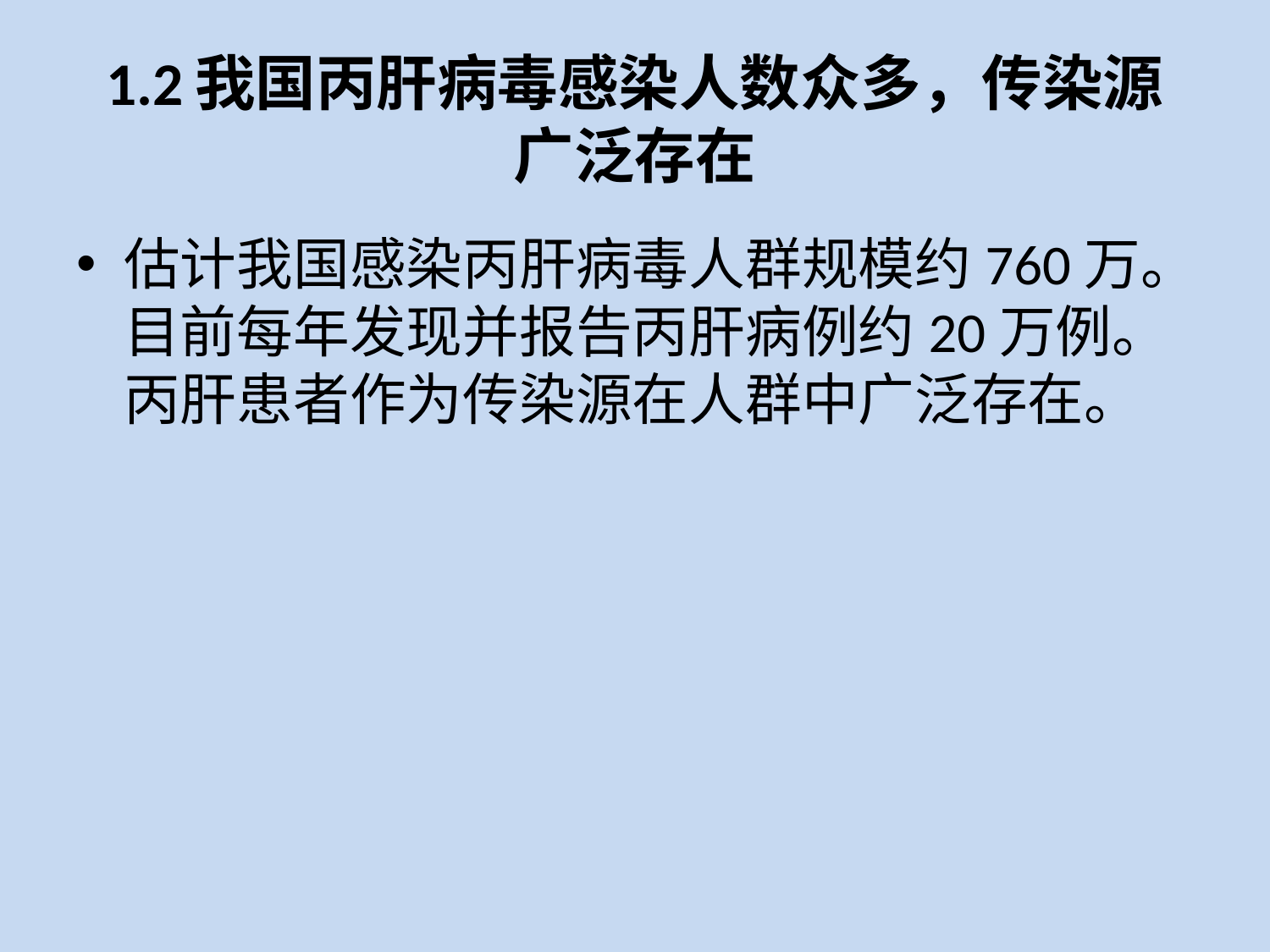

# 1.2我国丙肝病毒感染人数众多，传染源广泛存在
估计我国感染丙肝病毒人群规模约760万。目前每年发现并报告丙肝病例约20万例。丙肝患者作为传染源在人群中广泛存在。